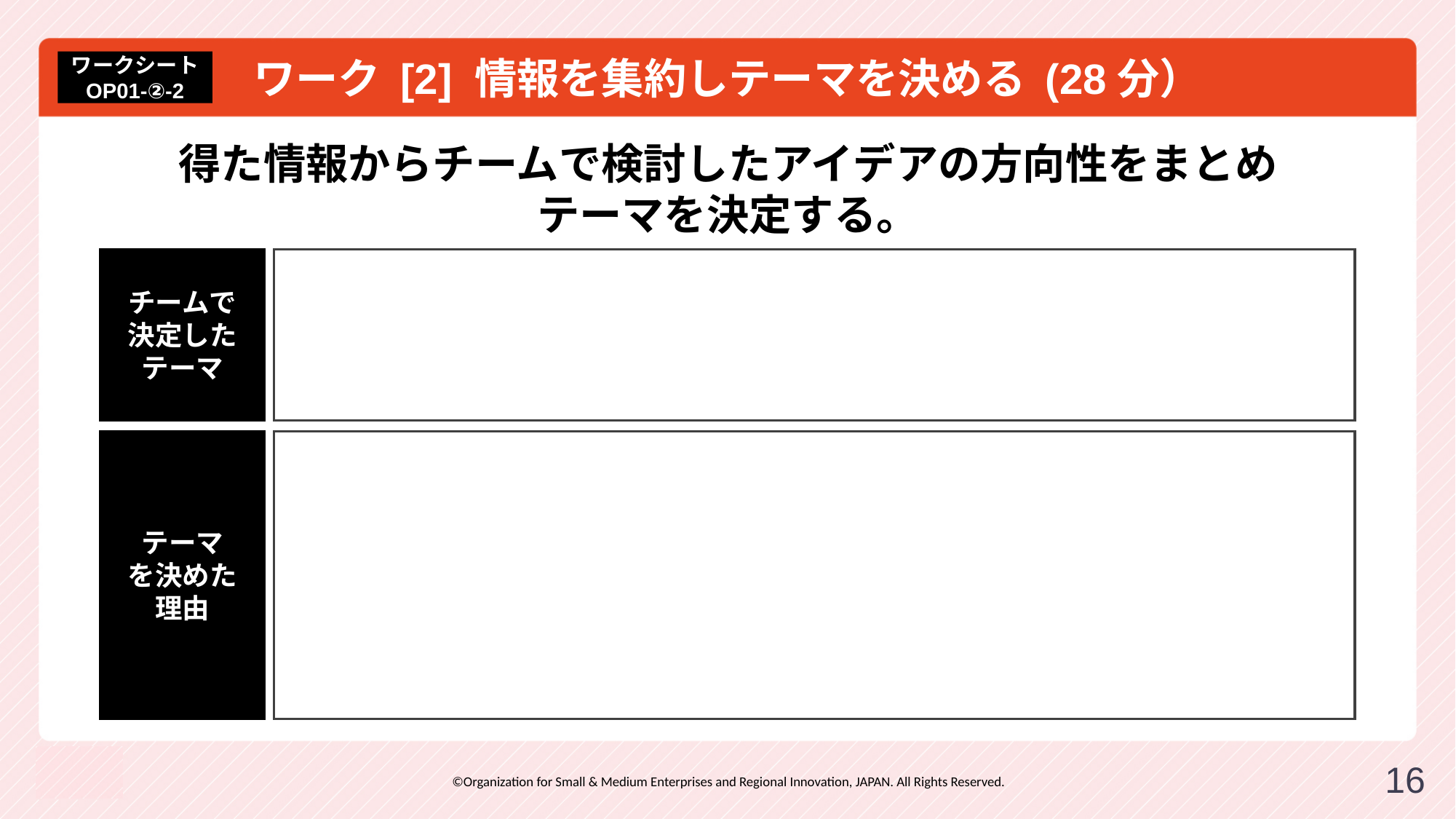

# ワーク [2] 情報を集約しテーマを決める (28分）
ワークシート
OP01-②-2
得た情報からチームで検討したアイデアの方向性をまとめ
テーマを決定する。
チームで
決定した
テーマ

テーマ
を決めた
理由